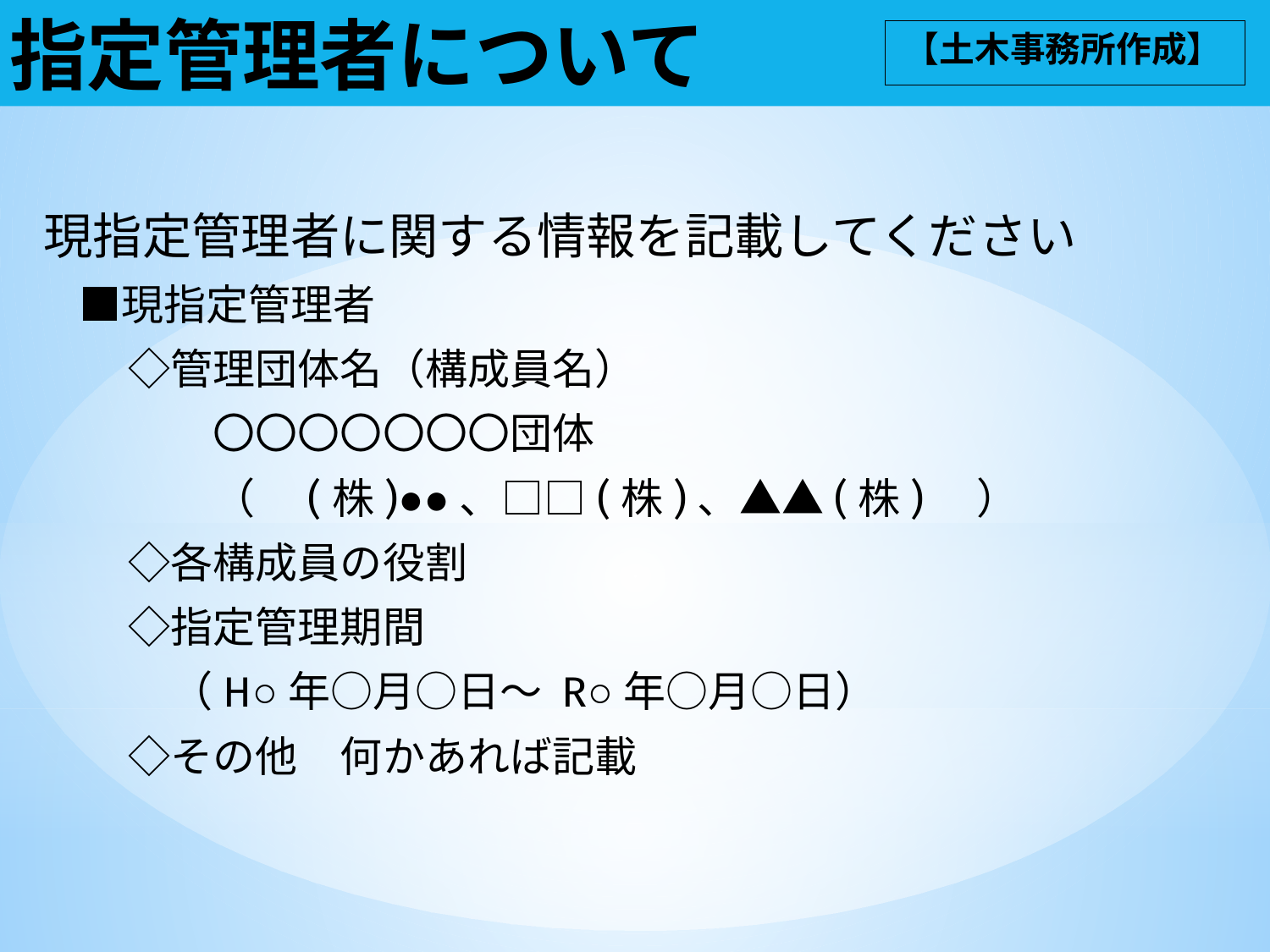

# 指定管理者について
【土木事務所作成】
現指定管理者に関する情報を記載してください
　■現指定管理者
　　◇管理団体名（構成員名）
　　　　〇〇〇〇〇〇〇団体
　　　　（　(株)●●、□□(株)、▲▲(株)　）
　　◇各構成員の役割
　　◇指定管理期間
　　　（H○年○月○日～ R○年○月○日）
　　◇その他　何かあれば記載